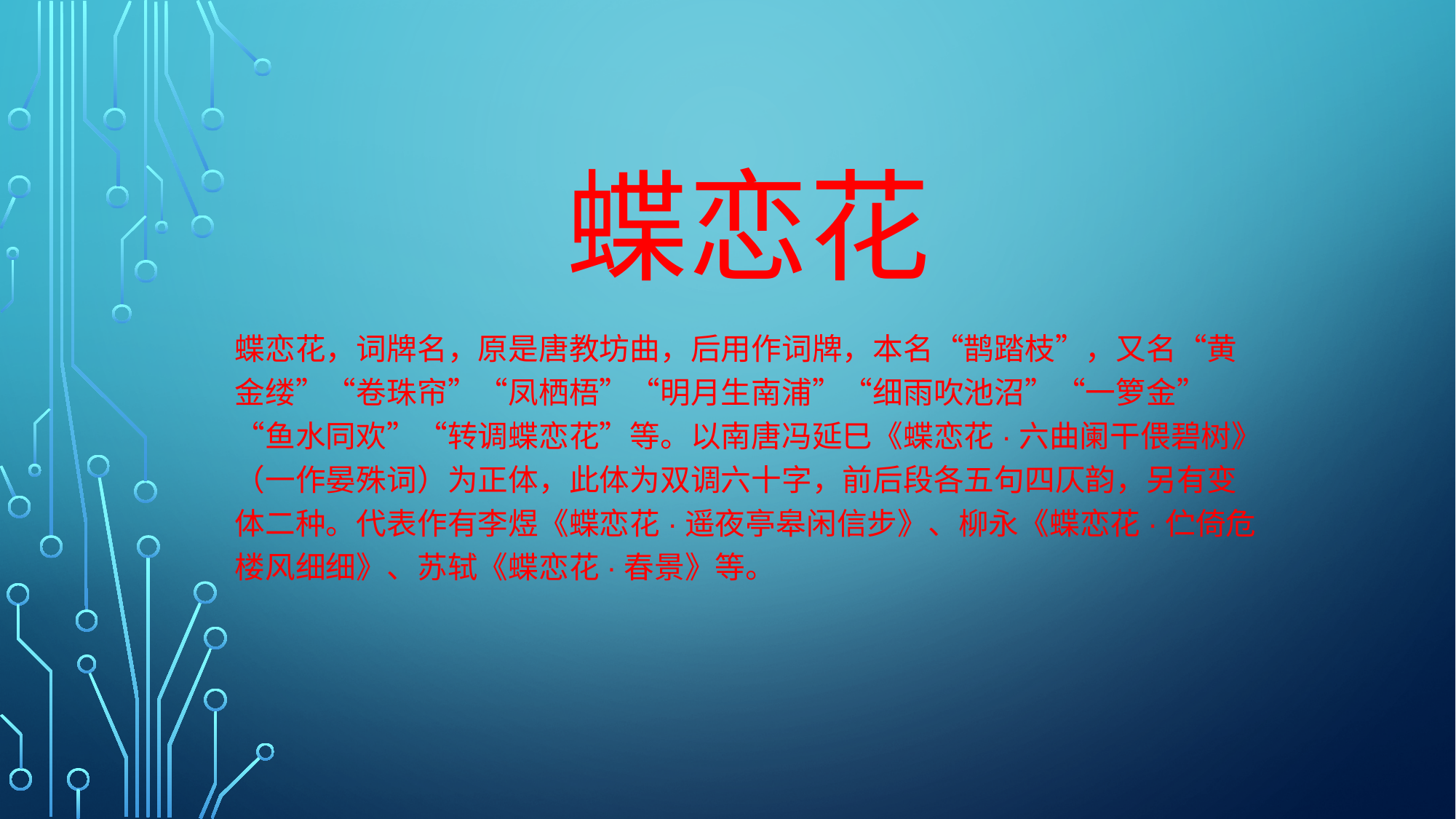

# 蝶恋花
蝶恋花，词牌名，原是唐教坊曲，后用作词牌，本名“鹊踏枝”，又名“黄金缕”“卷珠帘”“凤栖梧”“明月生南浦”“细雨吹池沼”“一箩金”“鱼水同欢”“转调蝶恋花”等。以南唐冯延巳《蝶恋花·六曲阑干偎碧树》（一作晏殊词）为正体，此体为双调六十字，前后段各五句四仄韵，另有变体二种。代表作有李煜《蝶恋花·遥夜亭皋闲信步》、柳永《蝶恋花·伫倚危楼风细细》、苏轼《蝶恋花·春景》等。